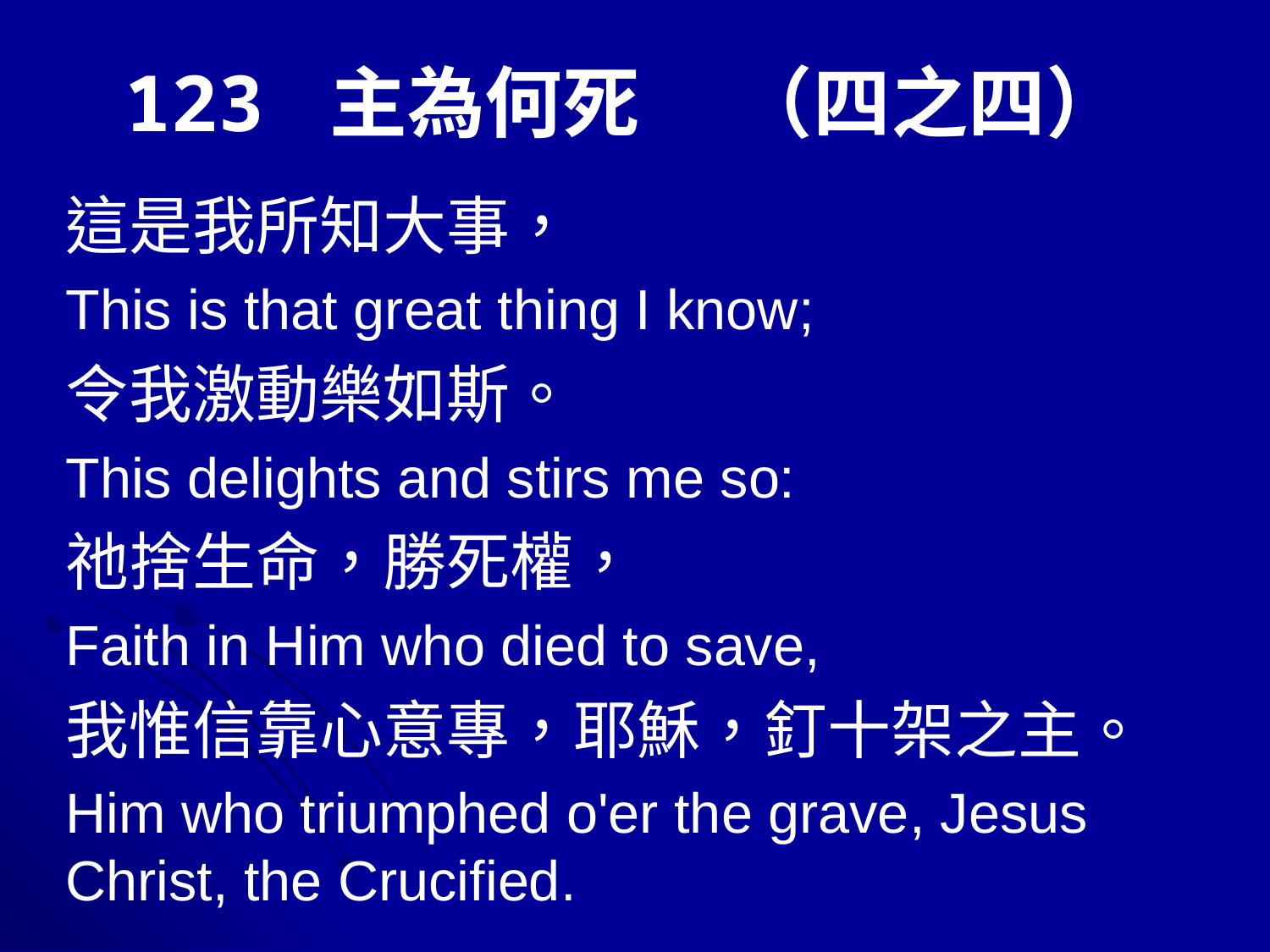

# 123 主為何死 　（四之四）
這是我所知大事，
This is that great thing I know;
令我激動樂如斯。
This delights and stirs me so:
祂捨生命，勝死權，
Faith in Him who died to save,
我惟信靠心意專，耶穌，釘十架之主。
Him who triumphed o'er the grave, Jesus Christ, the Crucified.